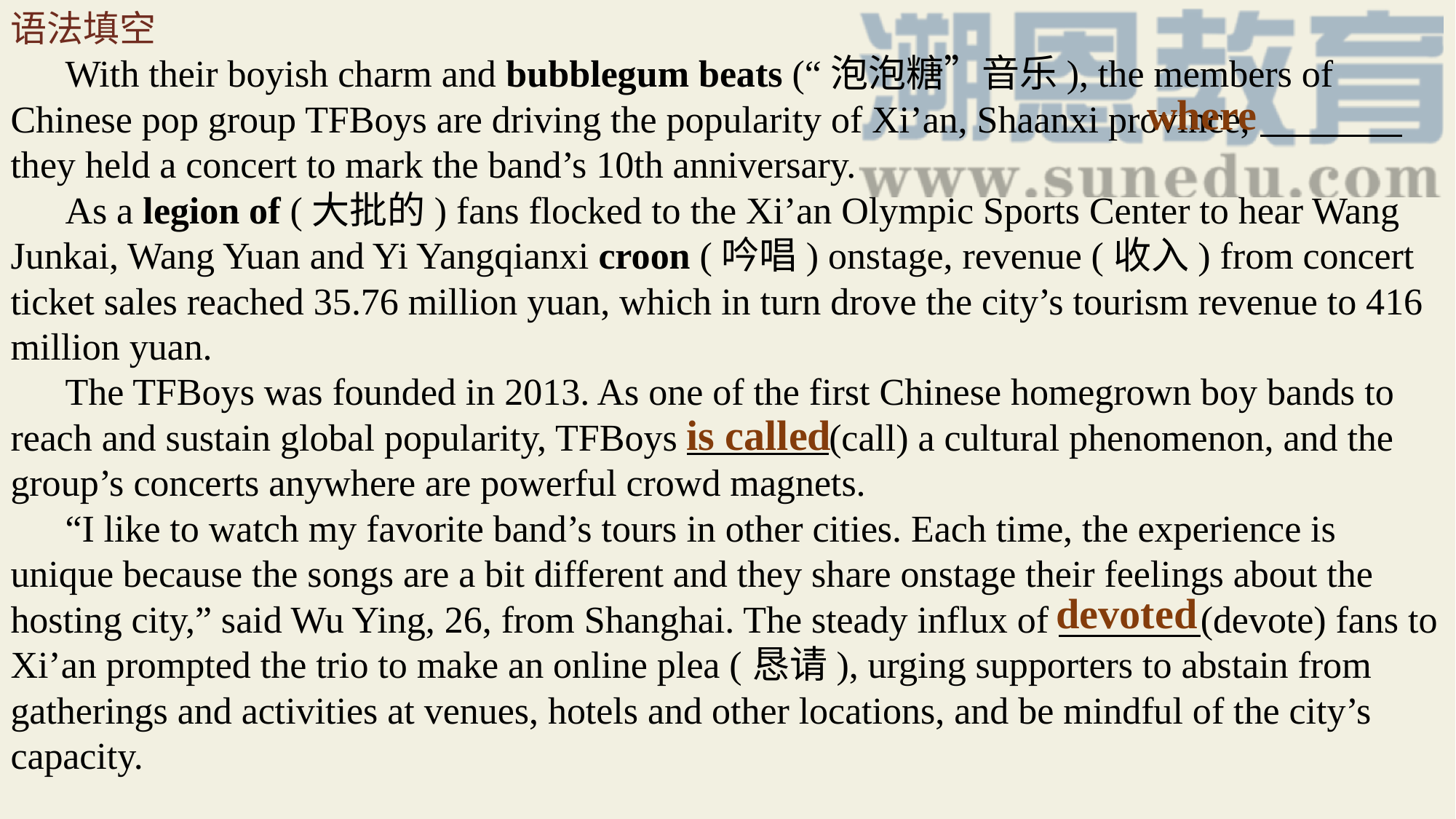

语法填空
With their boyish charm and bubblegum beats (“泡泡糖”音乐), the members of Chinese pop group TFBoys are driving the popularity of Xi’an, Shaanxi province,                 they held a concert to mark the band’s 10th anniversary.
As a legion of (大批的) fans flocked to the Xi’an Olympic Sports Center to hear Wang Junkai, Wang Yuan and Yi Yangqianxi croon (吟唱) onstage, revenue (收入) from concert ticket sales reached 35.76 million yuan, which in turn drove the city’s tourism revenue to 416 million yuan.
The TFBoys was founded in 2013. As one of the first Chinese homegrown boy bands to reach and sustain global popularity, TFBoys                (call) a cultural phenomenon, and the group’s concerts anywhere are powerful crowd magnets.
“I like to watch my favorite band’s tours in other cities. Each time, the experience is unique because the songs are a bit different and they share onstage their feelings about the hosting city,” said Wu Ying, 26, from Shanghai. The steady influx of                (devote) fans to Xi’an prompted the trio to make an online plea (恳请), urging supporters to abstain from gatherings and activities at venues, hotels and other locations, and be mindful of the city’s capacity.
where
is called
devoted